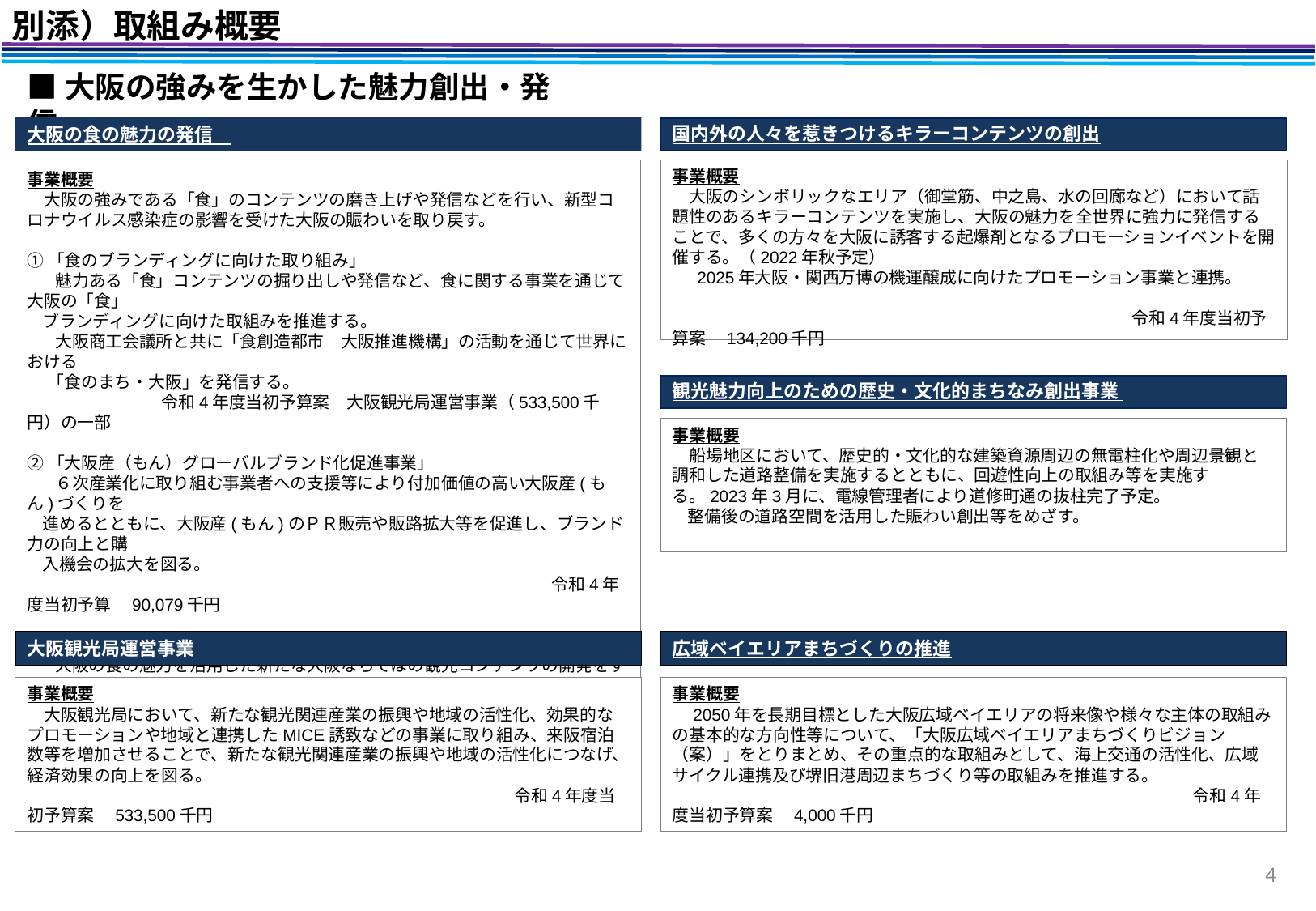

別添）取組み概要
■大阪の強みを生かした魅力創出・発信
大阪の食の魅力の発信
事業概要
　大阪の強みである「食」のコンテンツの磨き上げや発信などを行い、新型コロナウイルス感染症の影響を受けた大阪の賑わいを取り戻す。

①「食のブランディングに向けた取り組み」
　   魅力ある「食」コンテンツの掘り出しや発信など、食に関する事業を通じて大阪の「食」
   ブランディングに向けた取組みを推進する。
　   大阪商工会議所と共に「食創造都市　大阪推進機構」の活動を通じて世界における
　 「食のまち・大阪」を発信する。
　　　　　　　　令和4年度当初予算案　大阪観光局運営事業（533,500千円）の一部

②「大阪産（もん）グローバルブランド化促進事業」
　   ６次産業化に取り組む事業者への支援等により付加価値の高い大阪産(もん)づくりを
   進めるとともに、大阪産(もん)のＰＲ販売や販路拡大等を促進し、ブランド力の向上と購
   入機会の拡大を図る。
　　　　　　　　　　　　　　　　　　　　　　　　　　　　 　　　令和4年度当初予算　90,079千円

③「大阪の食の魅力発信」
　   大阪の食の魅力を活用した新たな大阪ならではの観光コンテンツの開発をするなど、
   大阪の強みである「食」の魅力を発信する。プログラム造成、実施、PRを年間を通して
   実施。
国内外の人々を惹きつけるキラーコンテンツの創出
事業概要
　大阪のシンボリックなエリア（御堂筋、中之島、水の回廊など）において話題性のあるキラーコンテンツを実施し、大阪の魅力を全世界に強力に発信することで、多くの方々を大阪に誘客する起爆剤となるプロモーションイベントを開催する。（2022年秋予定）
　 2025年大阪・関西万博の機運醸成に向けたプロモーション事業と連携。
　　　　　　　　　　　　　　　　　　　　　　　　　　      令和4年度当初予算案　134,200千円
観光魅力向上のための歴史・文化的まちなみ創出事業
事業概要
　船場地区において、歴史的・文化的な建築資源周辺の無電柱化や周辺景観と調和した道路整備を実施するとともに、回遊性向上の取組み等を実施する。2023年3月に、電線管理者により道修町通の抜柱完了予定。
   整備後の道路空間を活用した賑わい創出等をめざす。

大阪観光局運営事業
事業概要
　大阪観光局において、新たな観光関連産業の振興や地域の活性化、効果的なプロモーションや地域と連携したMICE誘致などの事業に取り組み、来阪宿泊数等を増加させることで、新たな観光関連産業の振興や地域の活性化につなげ、経済効果の向上を図る。
　　　　　　　　　　　　　　　　　　　　　　　　　　　　　令和4年度当初予算案　533,500千円
広域ベイエリアまちづくりの推進
事業概要
　2050年を長期目標とした大阪広域ベイエリアの将来像や様々な主体の取組みの基本的な方向性等について、「大阪広域ベイエリアまちづくりビジョン（案）」をとりまとめ、その重点的な取組みとして、海上交通の活性化、広域サイクル連携及び堺旧港周辺まちづくり等の取組みを推進する。
　　　　　　　　　　　　　　　　　　　　　　　　　　　　　　　令和4年度当初予算案　4,000千円
4